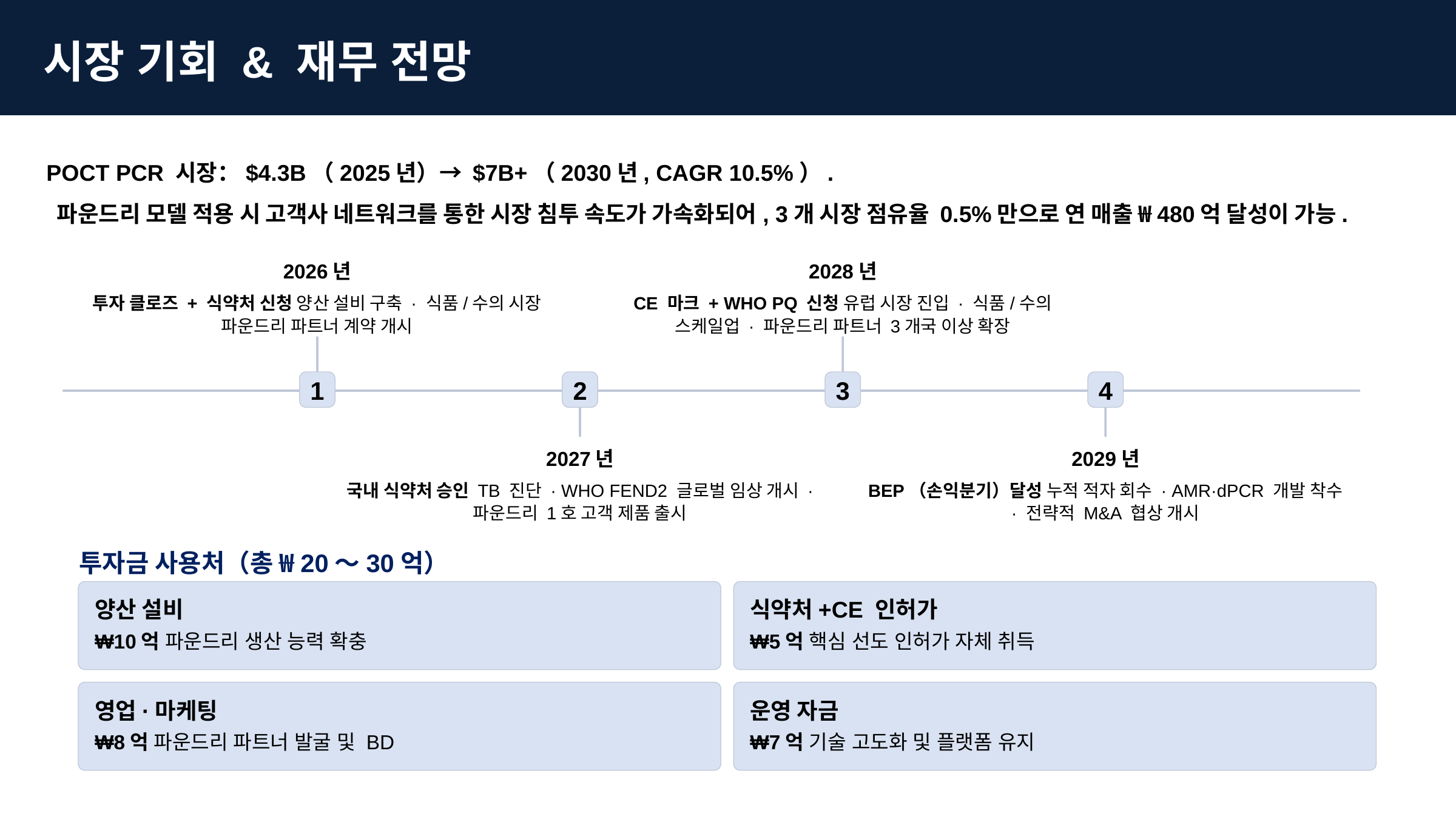

시장 기회 & 재무 전망
POCT PCR 시장：$4.3B（2025년）→ $7B+（2030년, CAGR 10.5%）.
 파운드리 모델 적용 시 고객사 네트워크를 통한 시장 침투 속도가 가속화되어, 3개 시장 점유율 0.5%만으로 연 매출 ₩480억 달성이 가능.
2026년
2028년
투자 클로즈 + 식약처 신청 양산 설비 구축 · 식품/수의 시장 파운드리 파트너 계약 개시
CE 마크 + WHO PQ 신청 유럽 시장 진입 · 식품/수의 스케일업 · 파운드리 파트너 3개국 이상 확장

1
2
3
4

2027년
2029년
국내 식약처 승인 TB 진단 · WHO FEND2 글로벌 임상 개시 · 파운드리 1호 고객 제품 출시
BEP（손익분기）달성 누적 적자 회수 · AMR·dPCR 개발 착수 · 전략적 M&A 협상 개시
투자금 사용처（총 ₩20〜30억）

양산 설비
식약처+CE 인허가
₩10억 파운드리 생산 능력 확충
₩5억 핵심 선도 인허가 자체 취득

영업·마케팅
운영 자금
₩8억 파운드리 파트너 발굴 및 BD
₩7억 기술 고도화 및 플랫폼 유지